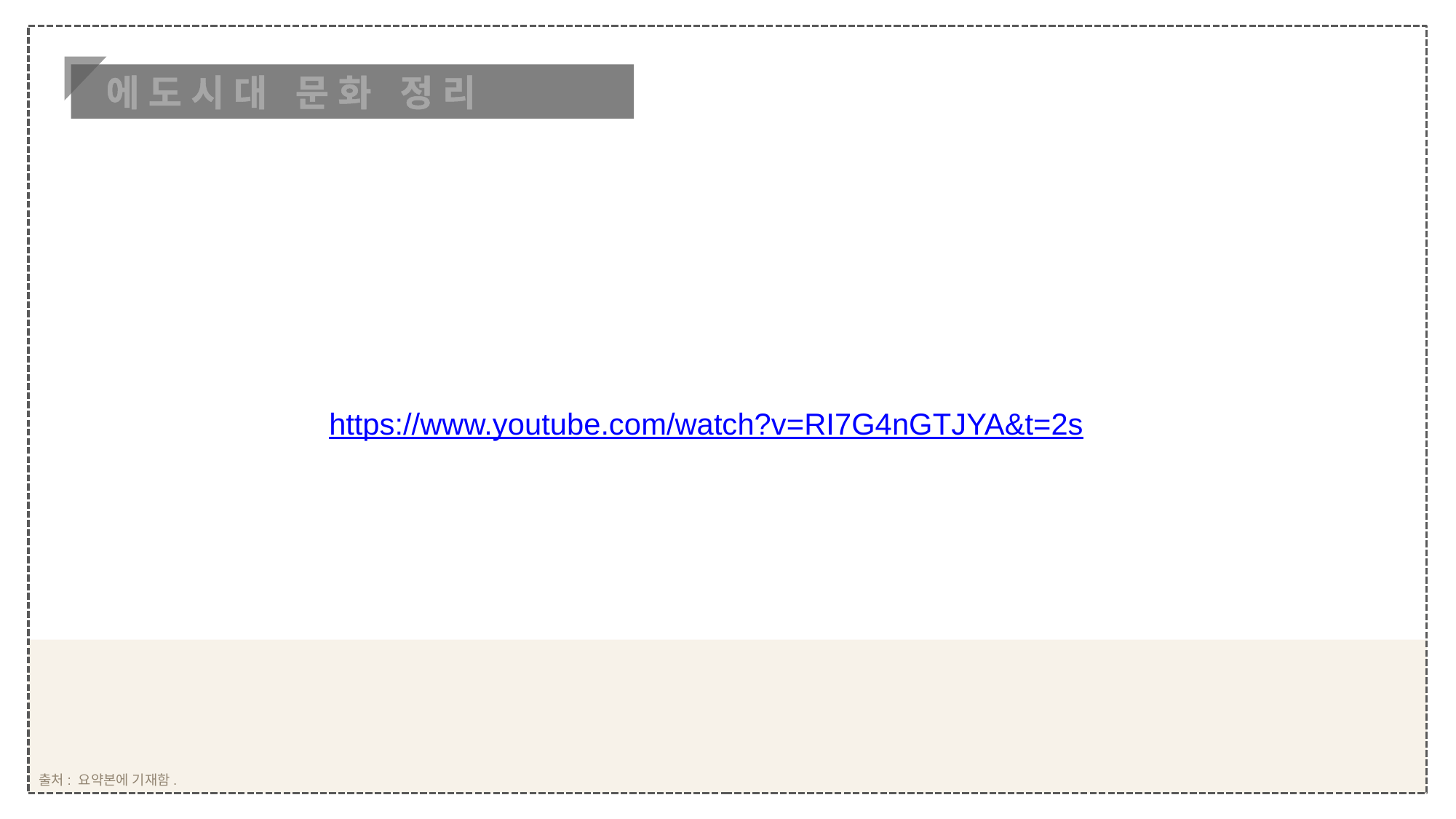

에도시대 문화 정리 동영상
https://www.youtube.com/watch?v=RI7G4nGTJYA&t=2s
출처: 요약본에 기재함.